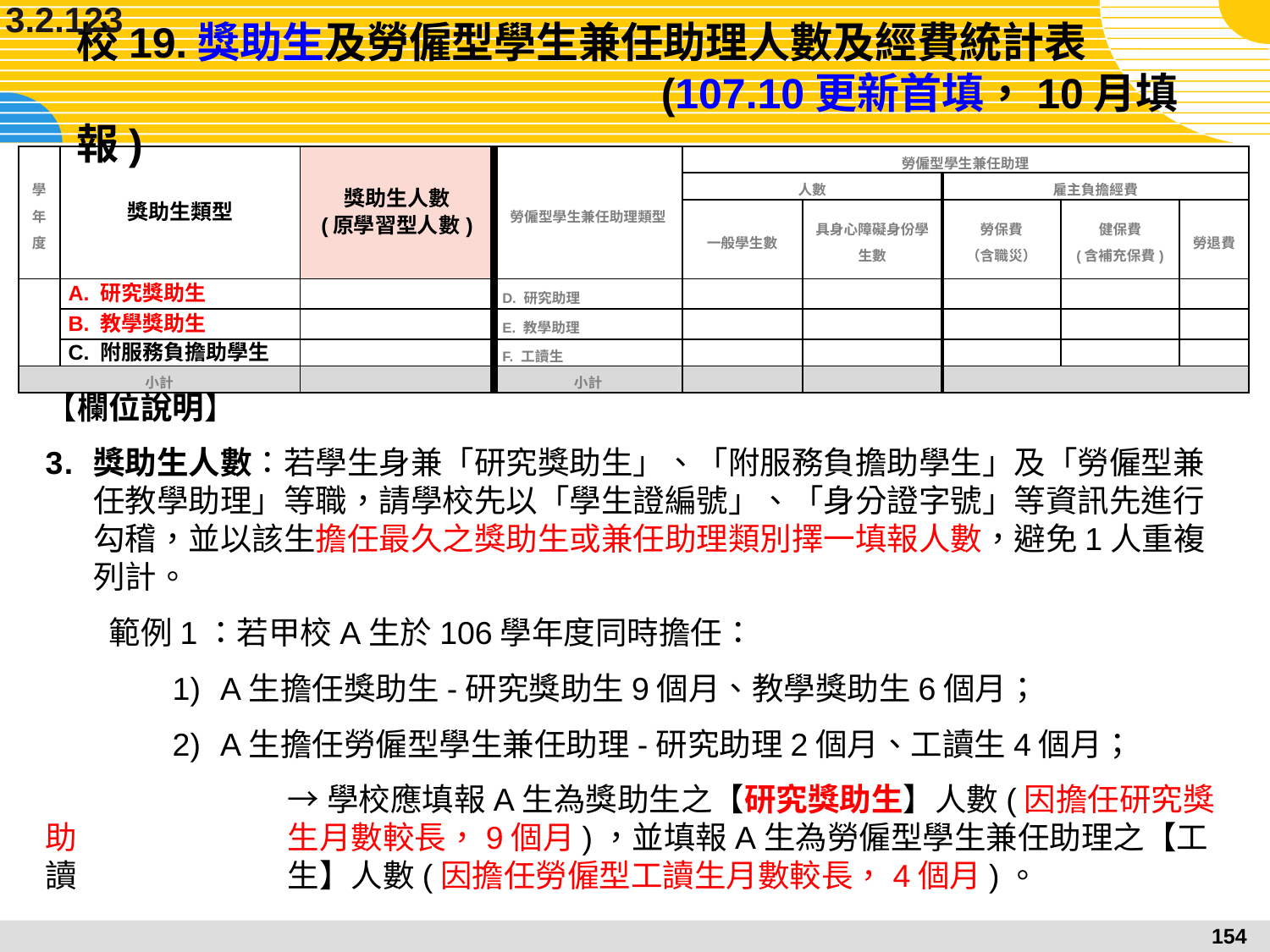

3.2.123
# 校19.獎助生及勞僱型學生兼任助理人數及經費統計表					       (107.10更新首填，10月填報)
| 學年度 | 獎助生類型 | 獎助生人數 (原學習型人數) | 勞僱型學生兼任助理類型 | 勞僱型學生兼任助理 |  |  |  |  |
| --- | --- | --- | --- | --- | --- | --- | --- | --- |
|  |  |  |  | 人數 |  | 雇主負擔經費 |  |  |
|  |  |  |  | 一般學生數 | 具身心障礙身份學生數 | 勞保費 （含職災） | 健保費 (含補充保費) | 勞退費 |
|  | A. 研究獎助生 |  | D. 研究助理 |  |  |  |  |  |
|  | B. 教學獎助生 |  | E. 教學助理 |  |  |  |  |  |
|  | C. 附服務負擔助學生 |  | F. 工讀生 |  |  |  |  |  |
| 小計 |  |  | 小計 |  |  |  |  |  |
【欄位說明】
獎助生人數：若學生身兼「研究獎助生」、「附服務負擔助學生」及「勞僱型兼任教學助理」等職，請學校先以「學生證編號」、「身分證字號」等資訊先進行勾稽，並以該生擔任最久之獎助生或兼任助理類別擇一填報人數，避免1人重複列計。
範例1：若甲校A生於106學年度同時擔任：
A生擔任獎助生-研究獎助生9個月、教學獎助生6個月；
A生擔任勞僱型學生兼任助理-研究助理2個月、工讀生4個月；
		→學校應填報A生為獎助生之【研究獎助生】人數(因擔任研究獎助		生月數較長，9個月)，並填報A生為勞僱型學生兼任助理之【工讀		生】人數(因擔任勞僱型工讀生月數較長，4個月)。